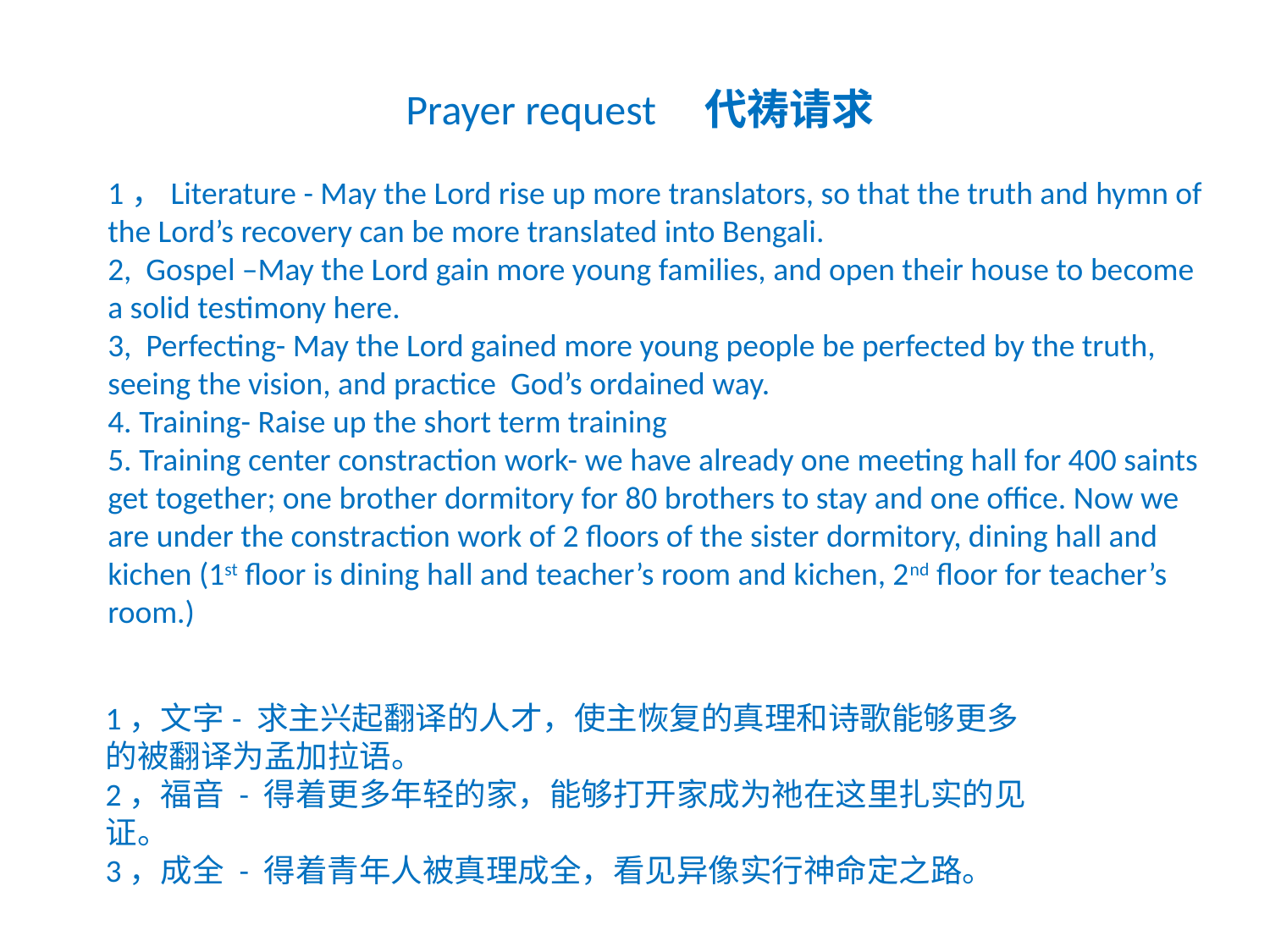

Prayer request    代祷请求
1，Literature - May the Lord rise up more translators, so that the truth and hymn of the Lord’s recovery can be more translated into Bengali.
2,  Gospel –May the Lord gain more young families, and open their house to become a solid testimony here.
3,  Perfecting- May the Lord gained more young people be perfected by the truth, seeing the vision, and practice  God’s ordained way.
4. Training- Raise up the short term training
5. Training center constraction work- we have already one meeting hall for 400 saints get together; one brother dormitory for 80 brothers to stay and one office. Now we are under the constraction work of 2 floors of the sister dormitory, dining hall and kichen (1st floor is dining hall and teacher’s room and kichen, 2nd floor for teacher’s room.)

1，文字- 求主兴起翻译的人才，使主恢复的真理和诗歌能够更多的被翻译为孟加拉语。
2，福音 - 得着更多年轻的家，能够打开家成为祂在这里扎实的见证。
3，成全 - 得着青年人被真理成全，看见异像实行神命定之路。